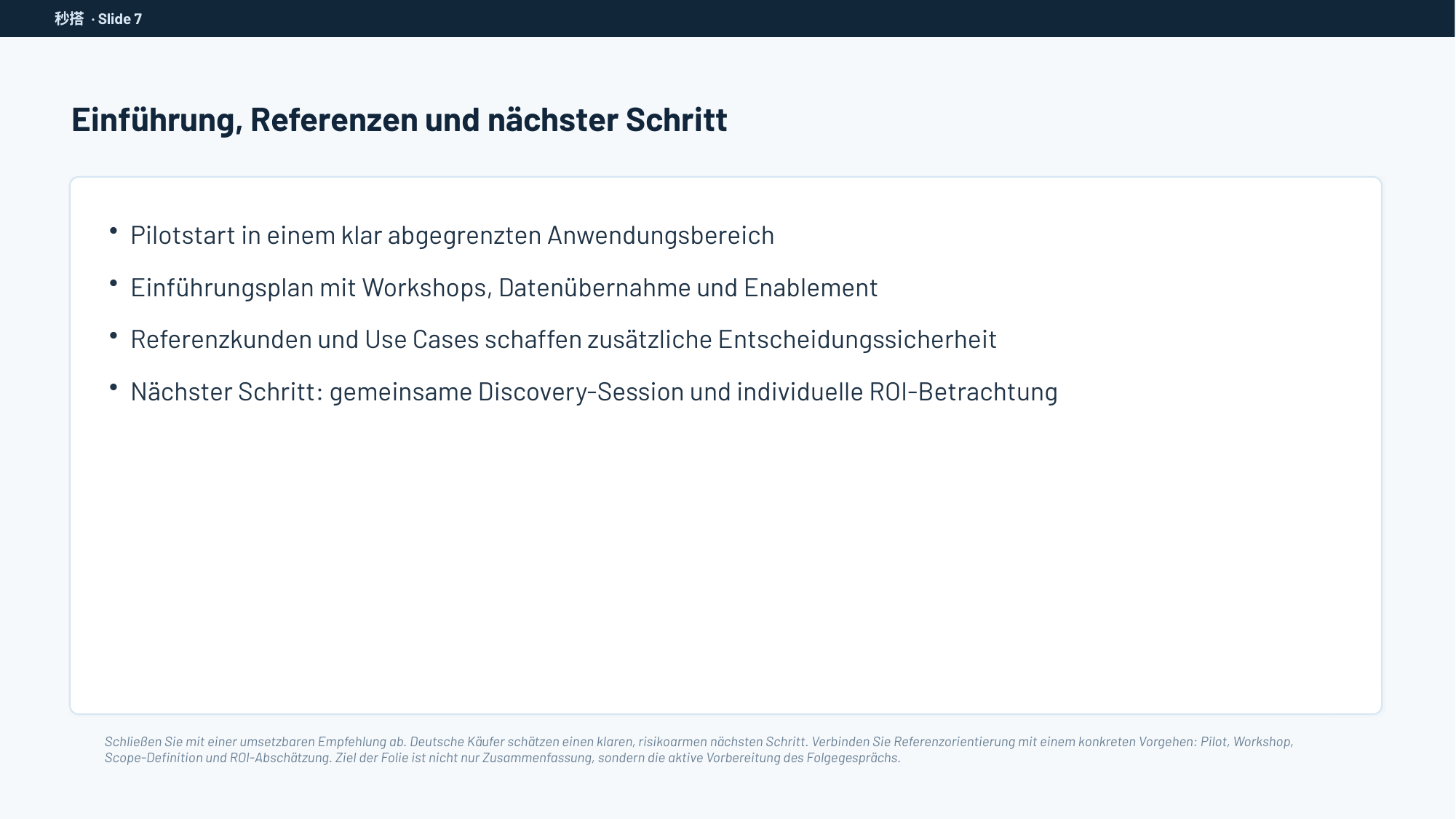

秒搭 · Slide 7
Einführung, Referenzen und nächster Schritt

Pilotstart in einem klar abgegrenzten Anwendungsbereich
Einführungsplan mit Workshops, Datenübernahme und Enablement
Referenzkunden und Use Cases schaffen zusätzliche Entscheidungssicherheit
Nächster Schritt: gemeinsame Discovery-Session und individuelle ROI-Betrachtung
Schließen Sie mit einer umsetzbaren Empfehlung ab. Deutsche Käufer schätzen einen klaren, risikoarmen nächsten Schritt. Verbinden Sie Referenzorientierung mit einem konkreten Vorgehen: Pilot, Workshop, Scope-Definition und ROI-Abschätzung. Ziel der Folie ist nicht nur Zusammenfassung, sondern die aktive Vorbereitung des Folgegesprächs.